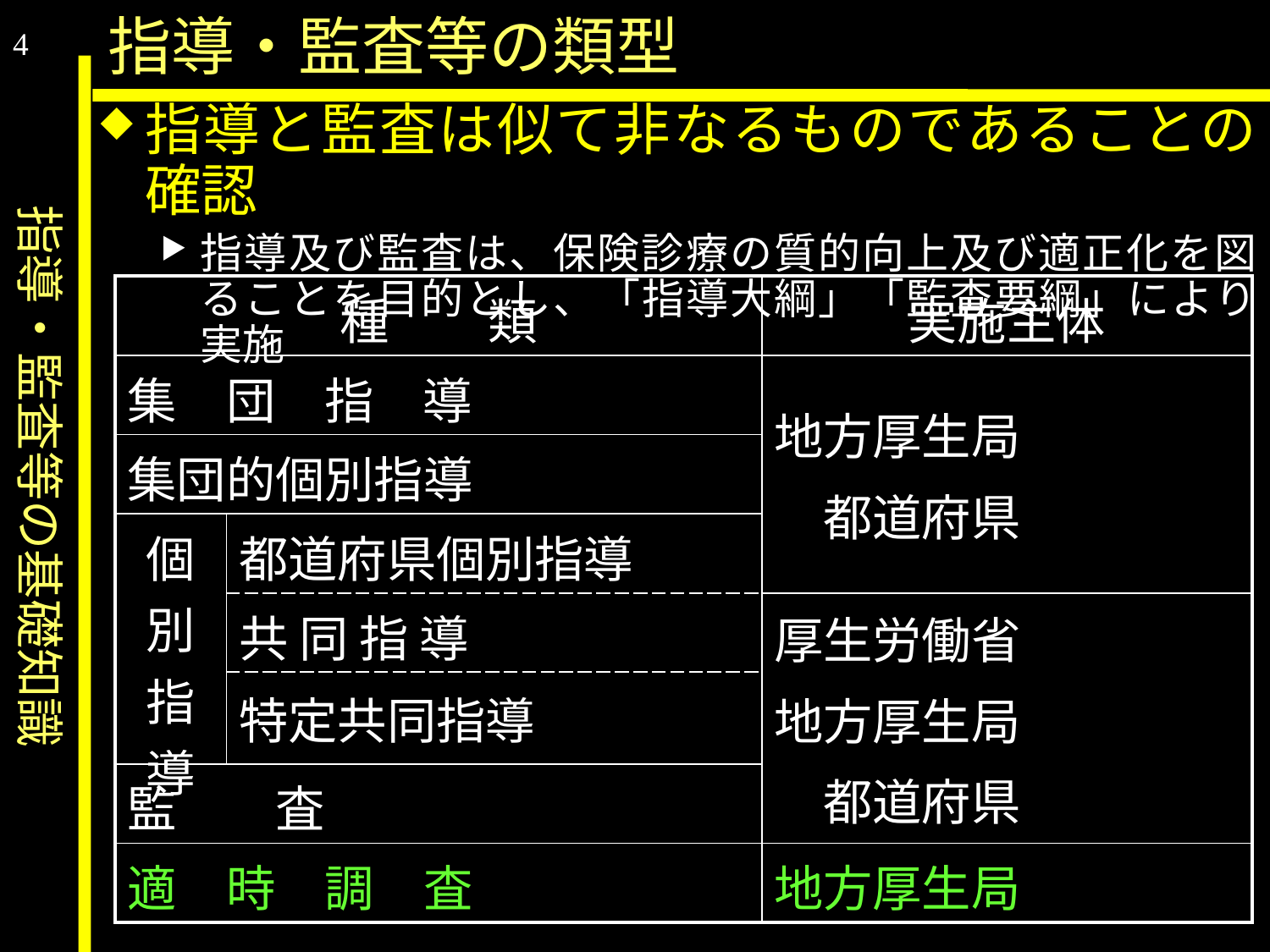

指導・監査等の基礎知識
指導・監査等の類型
4

指導と監査は似て非なるものであることの確認
指導及び監査は、保険診療の質的向上及び適正化を図ることを目的とし、「指導大綱」「監査要綱」により実施

| 種　　類 |  | 実施主体 |
| --- | --- | --- |
| 集　団　指　導 |  | 地方厚生局 　都道府県 |
| 集団的個別指導 |  |  |
| 個別指導 | 都道府県個別指導 |  |
|  | 共 同 指 導 | 厚生労働省 地方厚生局 　都道府県 |
|  | 特定共同指導 |  |
| 監　　査 |  |  |
| 適　時　調　査 |  | 地方厚生局 |